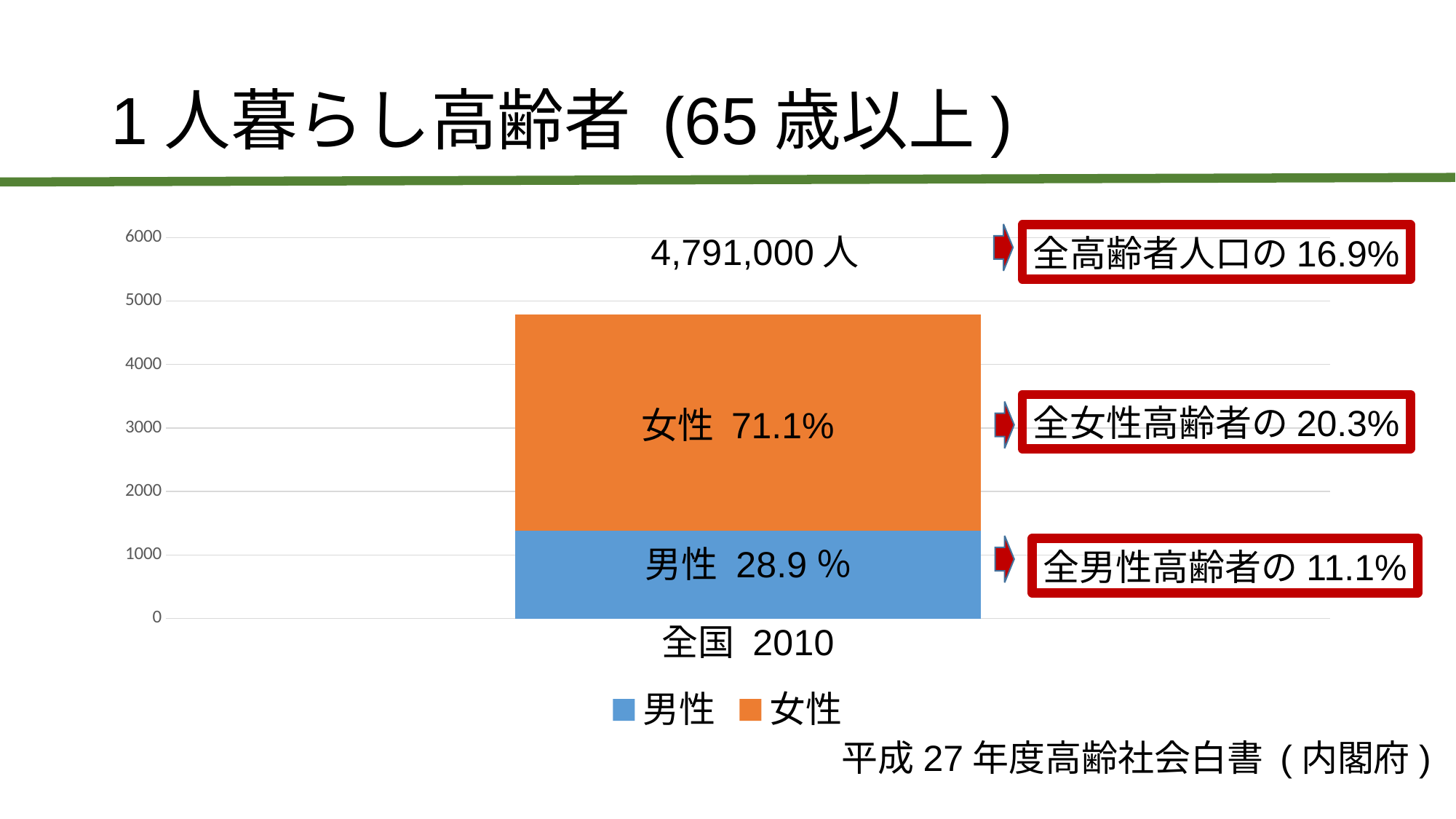

# 1人暮らし高齢者 (65歳以上)

### Chart

| Category | 男性 | 女性 |
|---|---|---|
| 全国 2010 | 1386.0 | 3405.0 |
全高齢者人口の16.9%
全女性高齢者の20.3%
女性 71.1%

全男性高齢者の11.1%
平成27年度高齢社会白書 (内閣府)